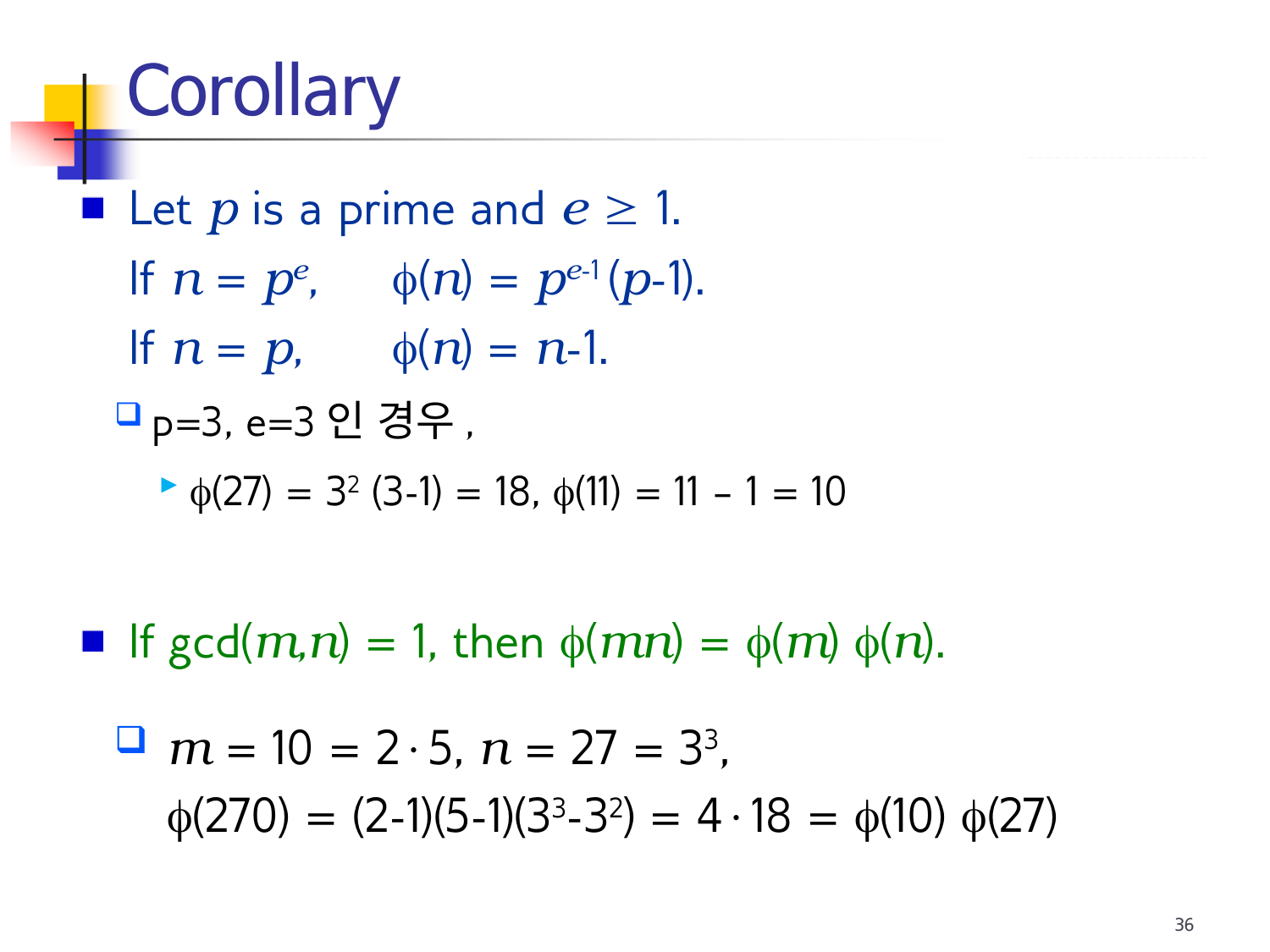

Corollary
 Let p is a prime and e ≥ 1.
	 If n = pe,     φ(n) = pe-1 (p-1).
	 If n = p,      φ(n) = n-1.
p=3, e=3인 경우,
φ(27) = 32 (3-1) = 18, φ(11) = 11 – 1 = 10

 If gcd(m,n) = 1, then φ(mn) = φ(m) φ(n).

 m = 10 = 2⋅5, n = 27 = 33,
	 φ(270) = (2-1)(5-1)(33-32) = 4⋅18 = φ(10) φ(27)
36